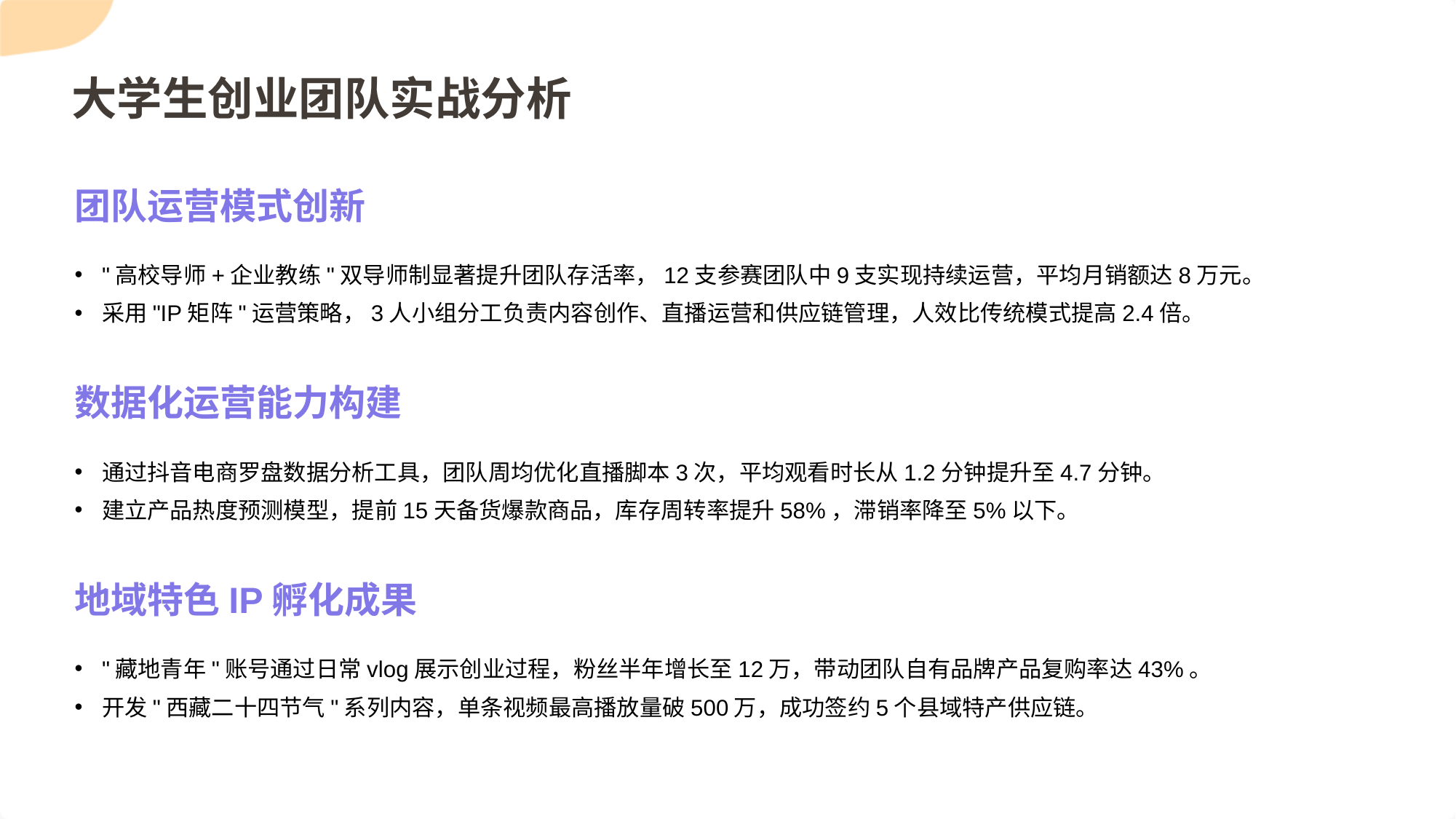

大学生创业团队实战分析
团队运营模式创新
"高校导师+企业教练"双导师制显著提升团队存活率，12支参赛团队中9支实现持续运营，平均月销额达8万元。
采用"IP矩阵"运营策略，3人小组分工负责内容创作、直播运营和供应链管理，人效比传统模式提高2.4倍。
数据化运营能力构建
通过抖音电商罗盘数据分析工具，团队周均优化直播脚本3次，平均观看时长从1.2分钟提升至4.7分钟。
建立产品热度预测模型，提前15天备货爆款商品，库存周转率提升58%，滞销率降至5%以下。
地域特色IP孵化成果
"藏地青年"账号通过日常vlog展示创业过程，粉丝半年增长至12万，带动团队自有品牌产品复购率达43%。
开发"西藏二十四节气"系列内容，单条视频最高播放量破500万，成功签约5个县域特产供应链。